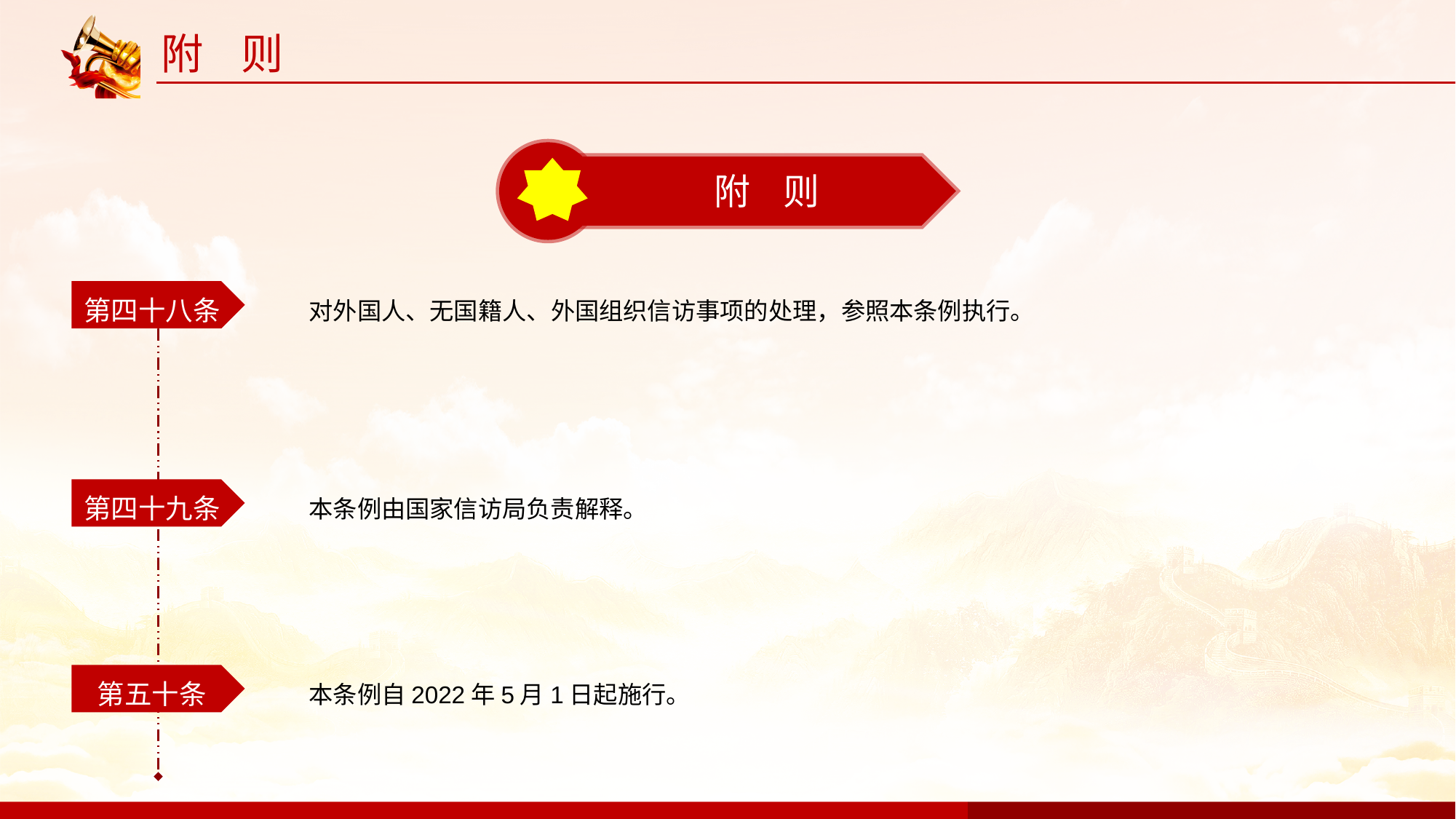

附    则

附    则
第四十八条

对外国人、无国籍人、外国组织信访事项的处理，参照本条例执行。

第四十九条

本条例由国家信访局负责解释。
第五十条

本条例自2022年5月1日起施行。